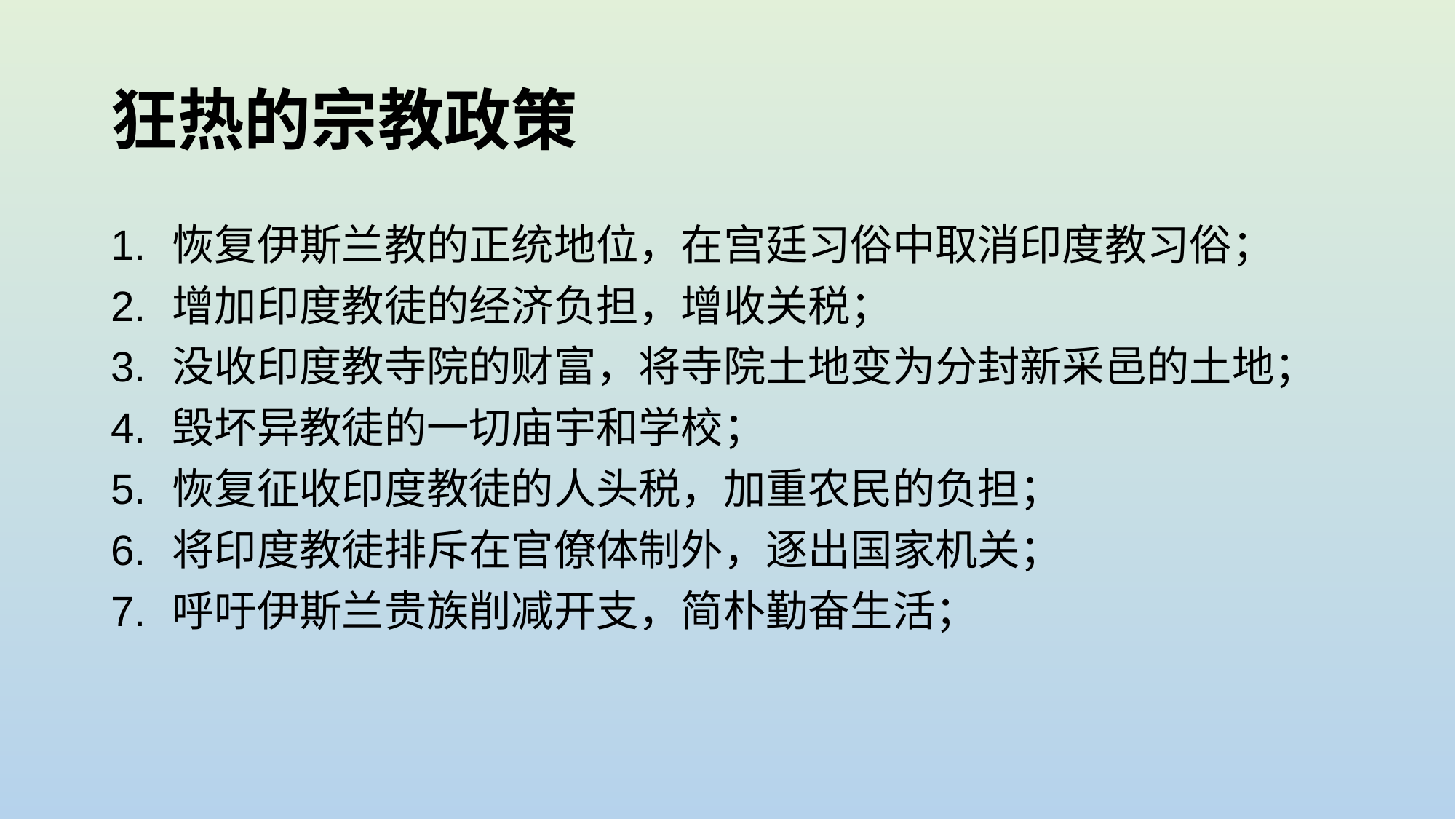

# 狂热的宗教政策
恢复伊斯兰教的正统地位，在宫廷习俗中取消印度教习俗；
增加印度教徒的经济负担，增收关税；
没收印度教寺院的财富，将寺院土地变为分封新采邑的土地；
毁坏异教徒的一切庙宇和学校；
恢复征收印度教徒的人头税，加重农民的负担；
将印度教徒排斥在官僚体制外，逐出国家机关；
呼吁伊斯兰贵族削减开支，简朴勤奋生活；